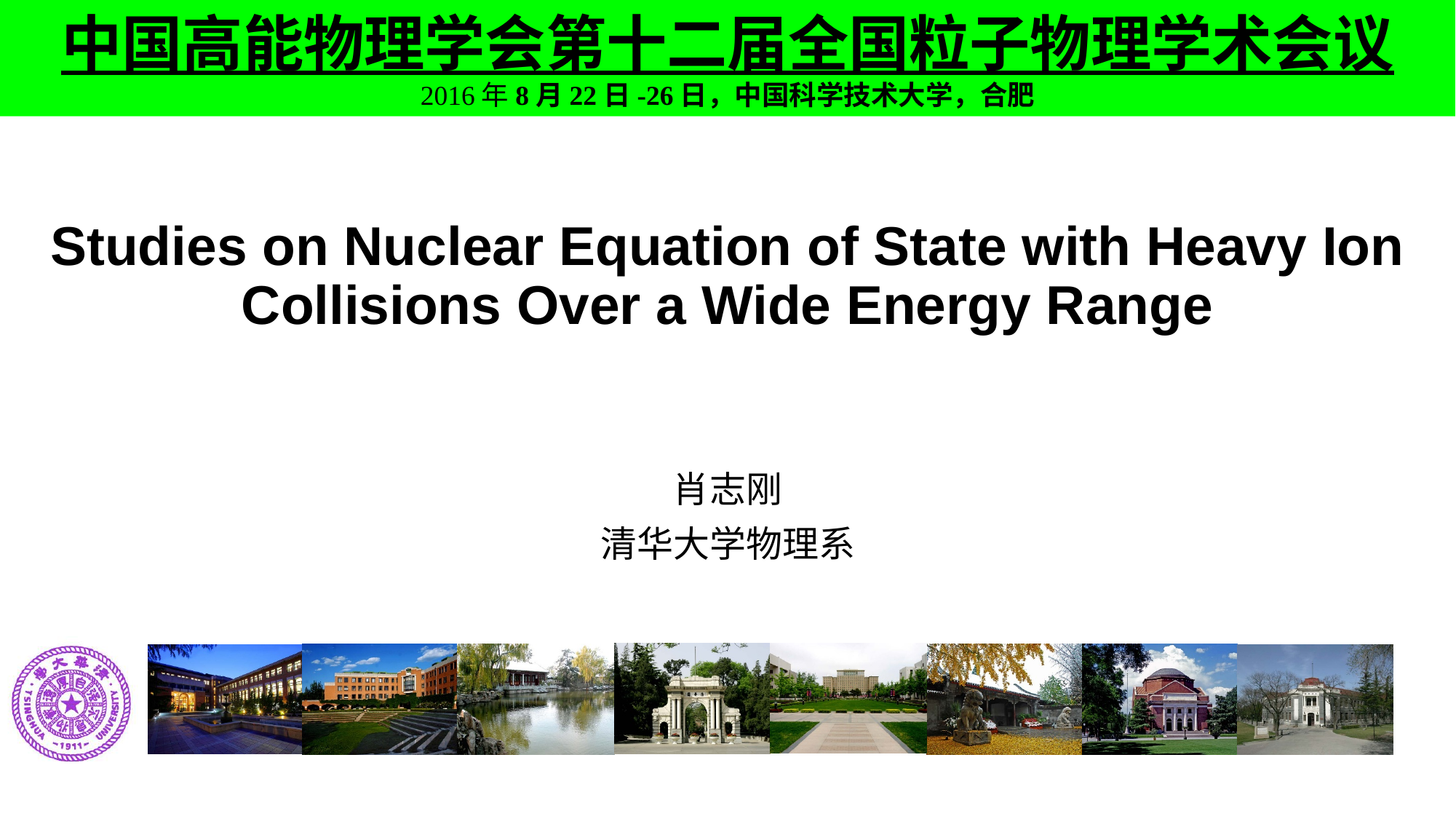

中国高能物理学会第十二届全国粒子物理学术会议
2016年8月22日-26日，中国科学技术大学，合肥
# Studies on Nuclear Equation of State with Heavy Ion Collisions Over a Wide Energy Range

肖志刚
清华大学物理系